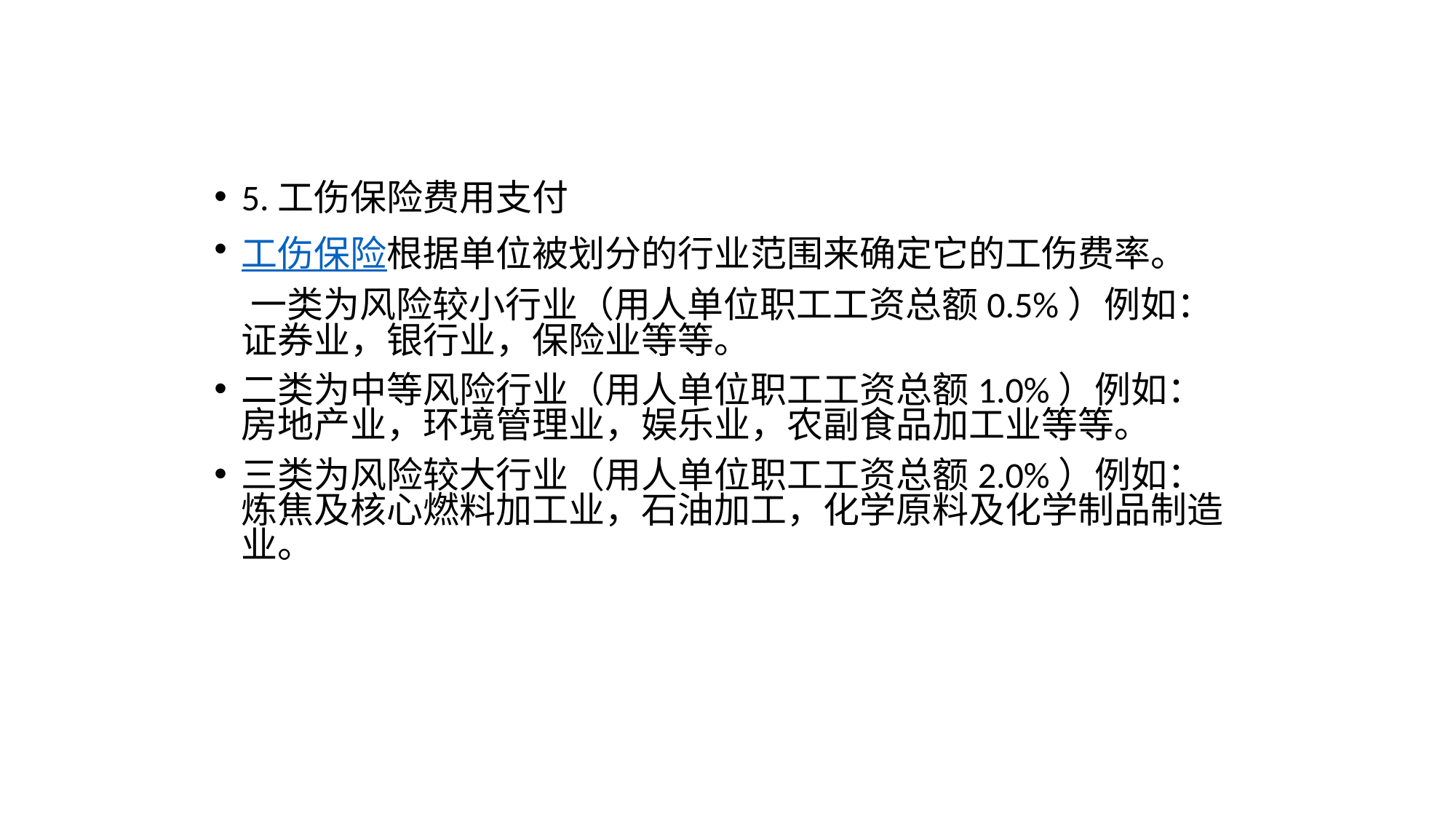

5.工伤保险费用支付
工伤保险根据单位被划分的行业范围来确定它的工伤费率。
　一类为风险较小行业（用人单位职工工资总额0.5%）例如：证券业，银行业，保险业等等。
二类为中等风险行业（用人单位职工工资总额1.0%）例如：房地产业，环境管理业，娱乐业，农副食品加工业等等。
三类为风险较大行业（用人单位职工工资总额2.0%）例如：炼焦及核心燃料加工业，石油加工，化学原料及化学制品制造业。